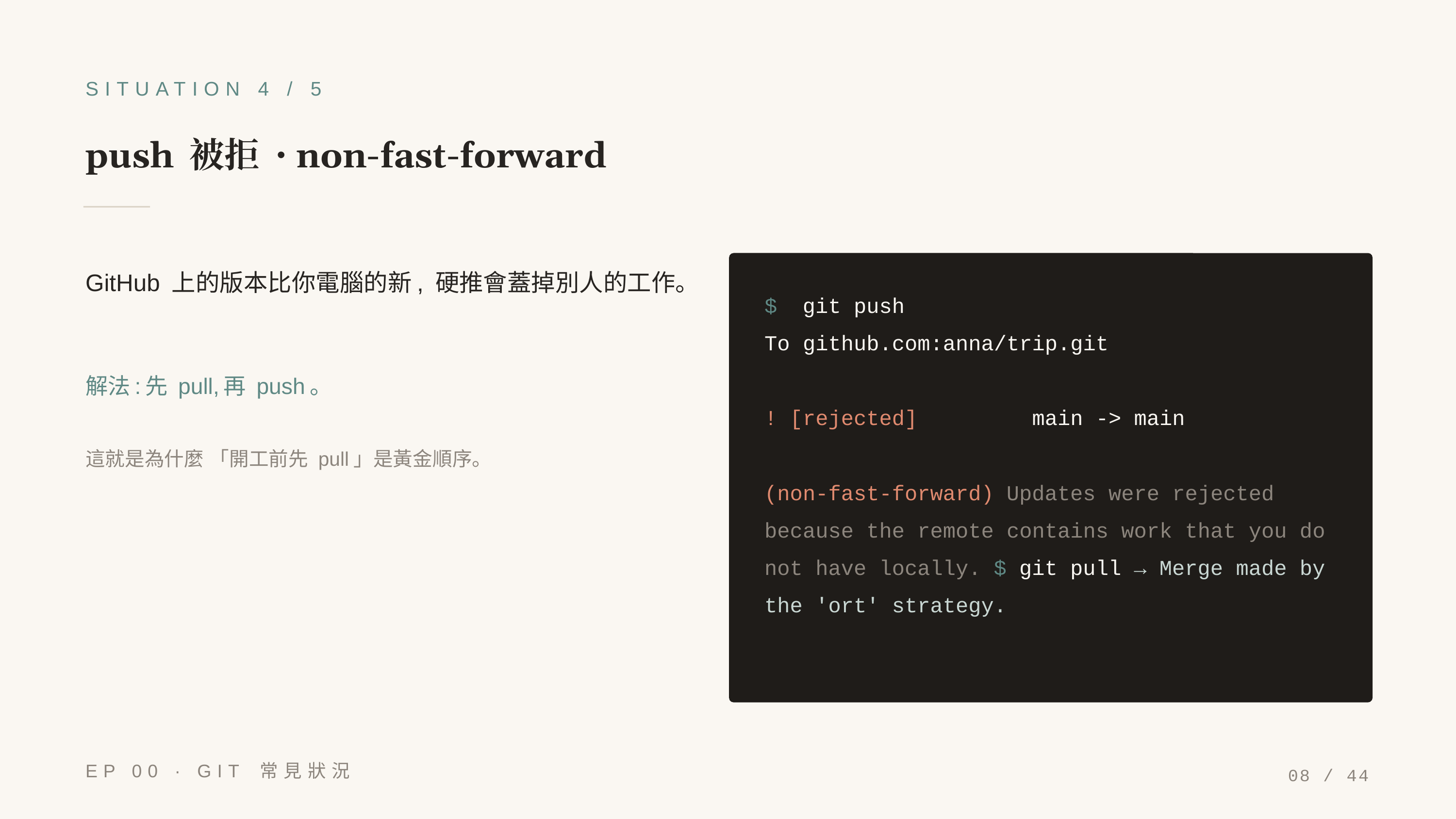

SITUATION 4 / 5
push 被拒 · non-fast-forward

GitHub 上的版本比你電腦的新, 硬推會蓋掉別人的工作。

$  git push
To github.com:anna/trip.git

! [rejected]         main -> main

(non-fast-forward) Updates were rejected because the remote contains work that you do not have locally. $ git pull → Merge made by the 'ort' strategy.
解法:先 pull,再 push。
這就是為什麼 「開工前先 pull」是黃金順序。
EP 00 · GIT 常見狀況
08 / 44